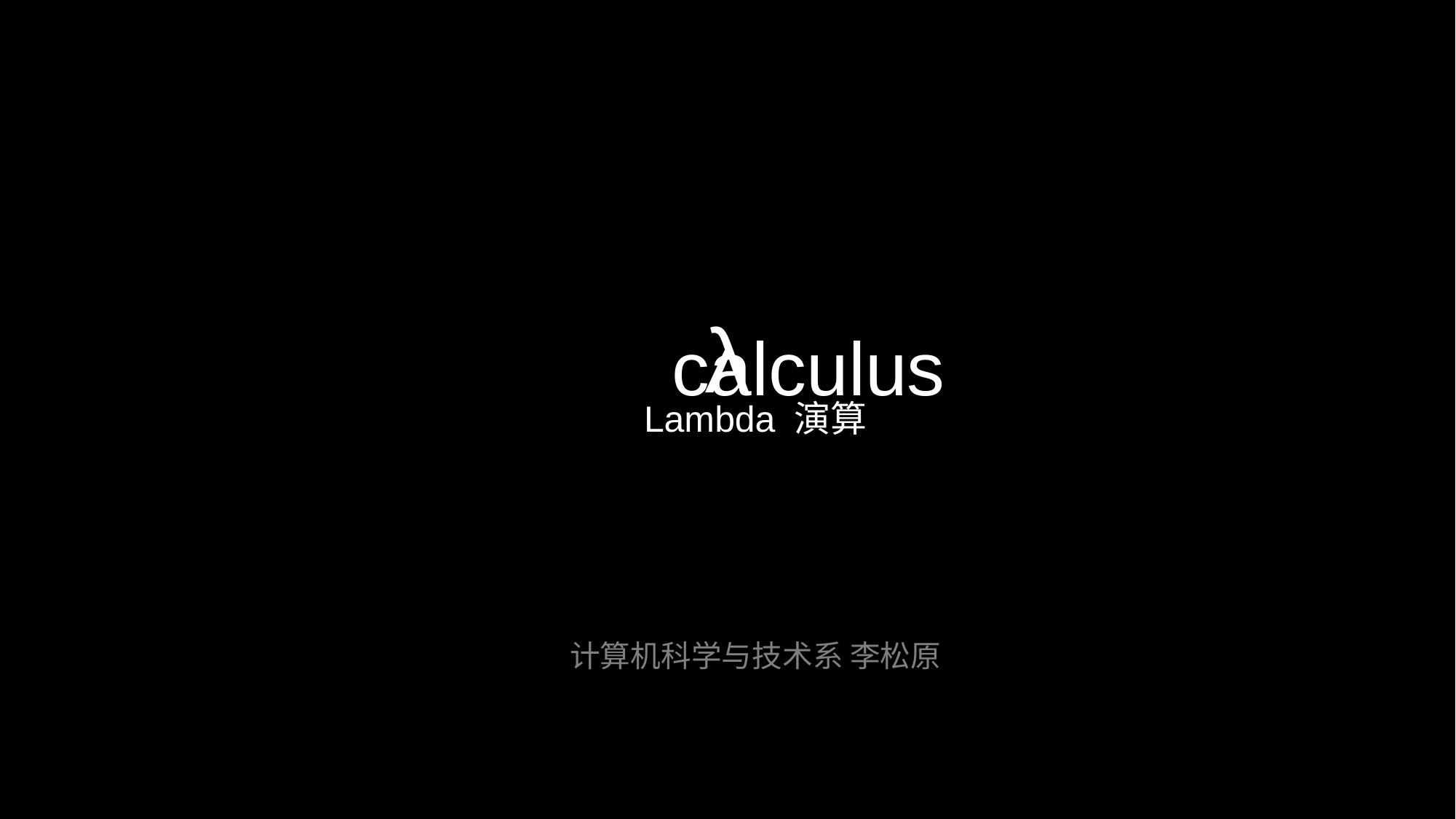

# λ
calculus
Lambda 演算
计算机科学与技术系 李松原